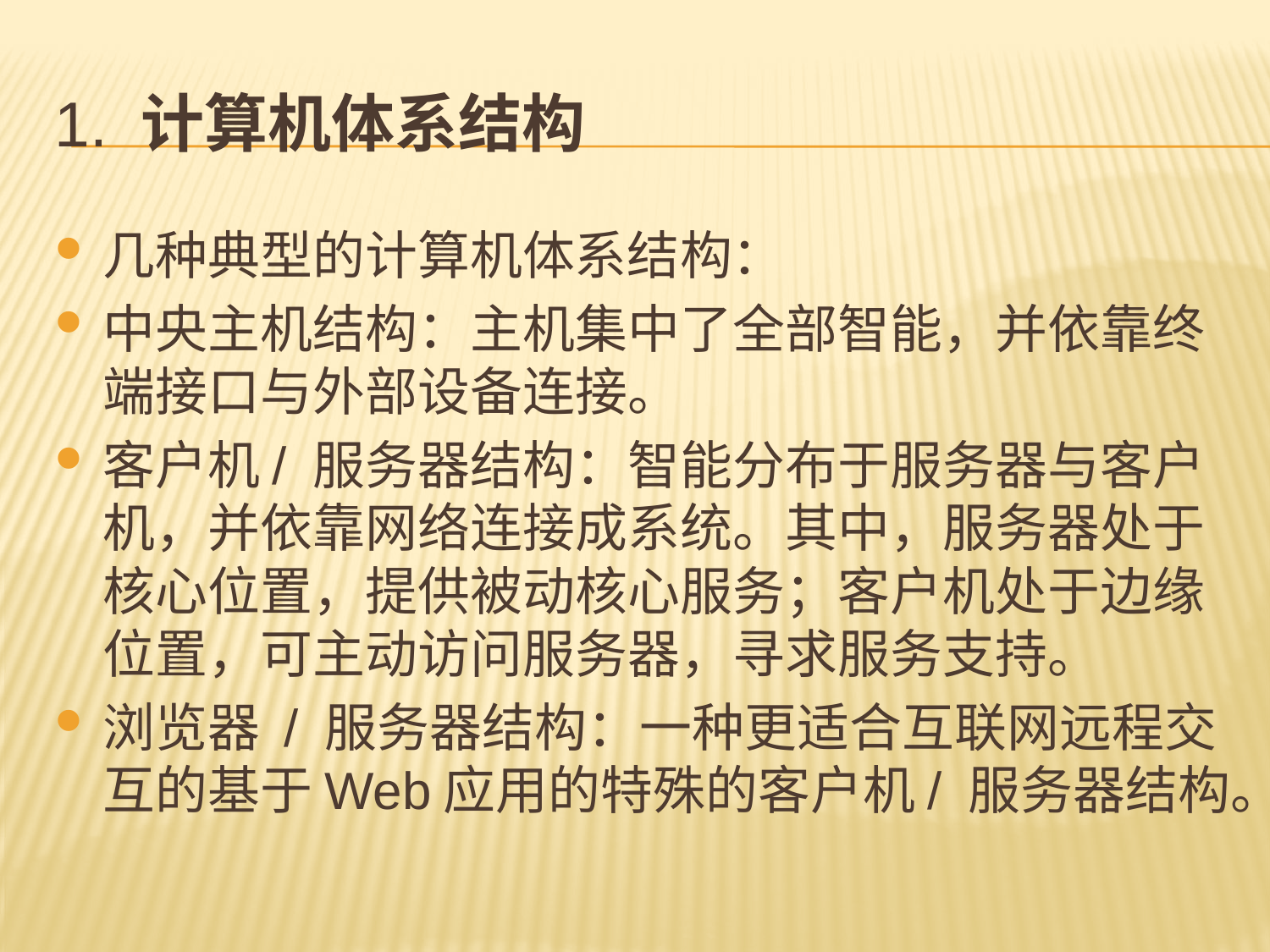

# 1. 计算机体系结构
几种典型的计算机体系结构：
中央主机结构：主机集中了全部智能，并依靠终端接口与外部设备连接。
客户机/ 服务器结构：智能分布于服务器与客户机，并依靠网络连接成系统。其中，服务器处于核心位置，提供被动核心服务；客户机处于边缘位置，可主动访问服务器，寻求服务支持。
浏览器 / 服务器结构：一种更适合互联网远程交互的基于Web应用的特殊的客户机/ 服务器结构。